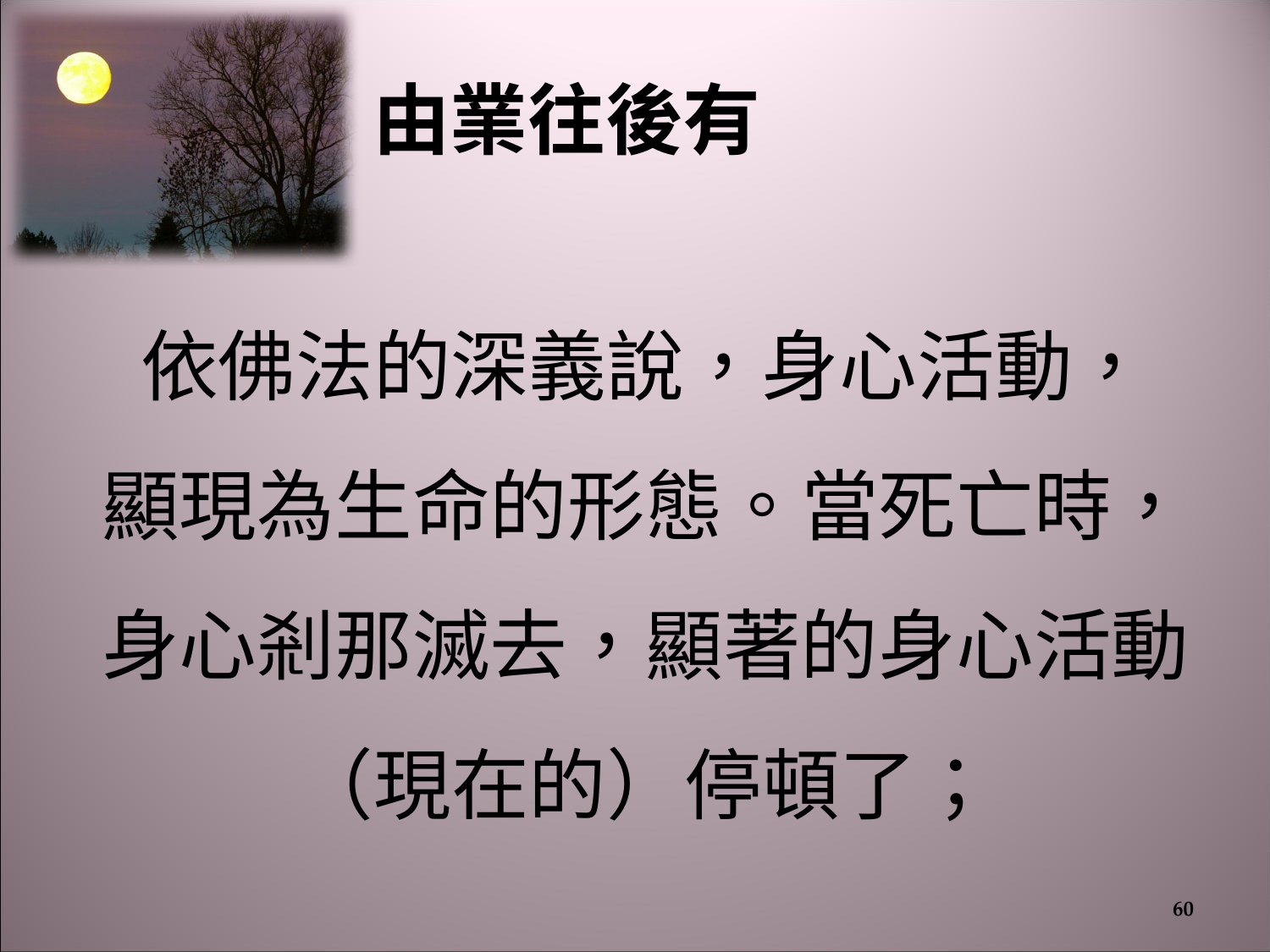

# 由業往後有
依佛法的深義說，身心活動，
顯現為生命的形態。當死亡時，
身心剎那滅去，顯著的身心活動
（現在的）停頓了；

60